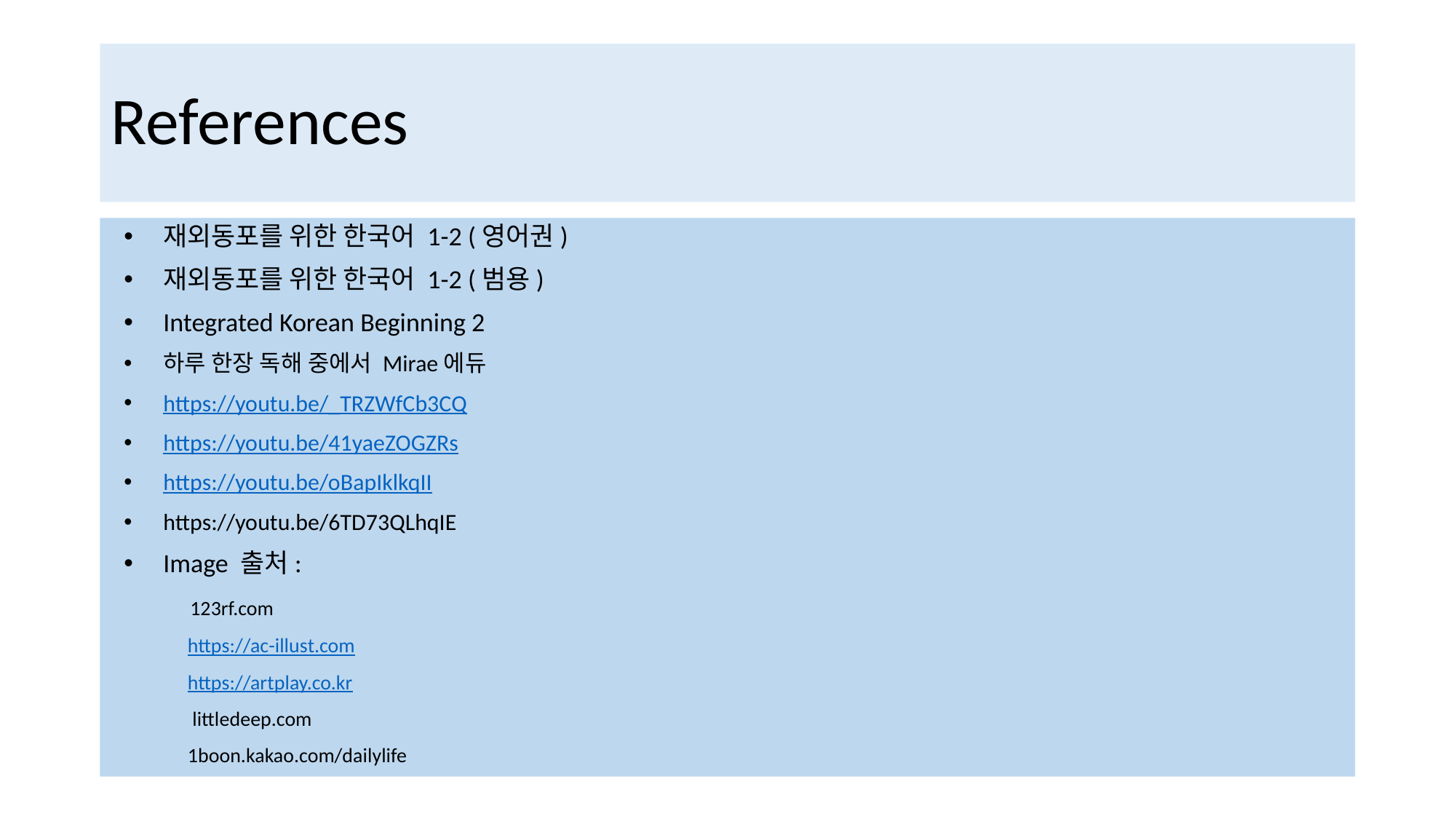

# References
재외동포를 위한 한국어 1-2 (영어권)
재외동포를 위한 한국어 1-2 (범용)
Integrated Korean Beginning 2
하루 한장 독해 중에서 Mirae에듀
https://youtu.be/_TRZWfCb3CQ
https://youtu.be/41yaeZOGZRs
https://youtu.be/oBapIklkqII
https://youtu.be/6TD73QLhqIE
Image 출처:
           123rf.com
              https://ac-illust.com
              https://artplay.co.kr
               littledeep.com
              1boon.kakao.com/dailylife